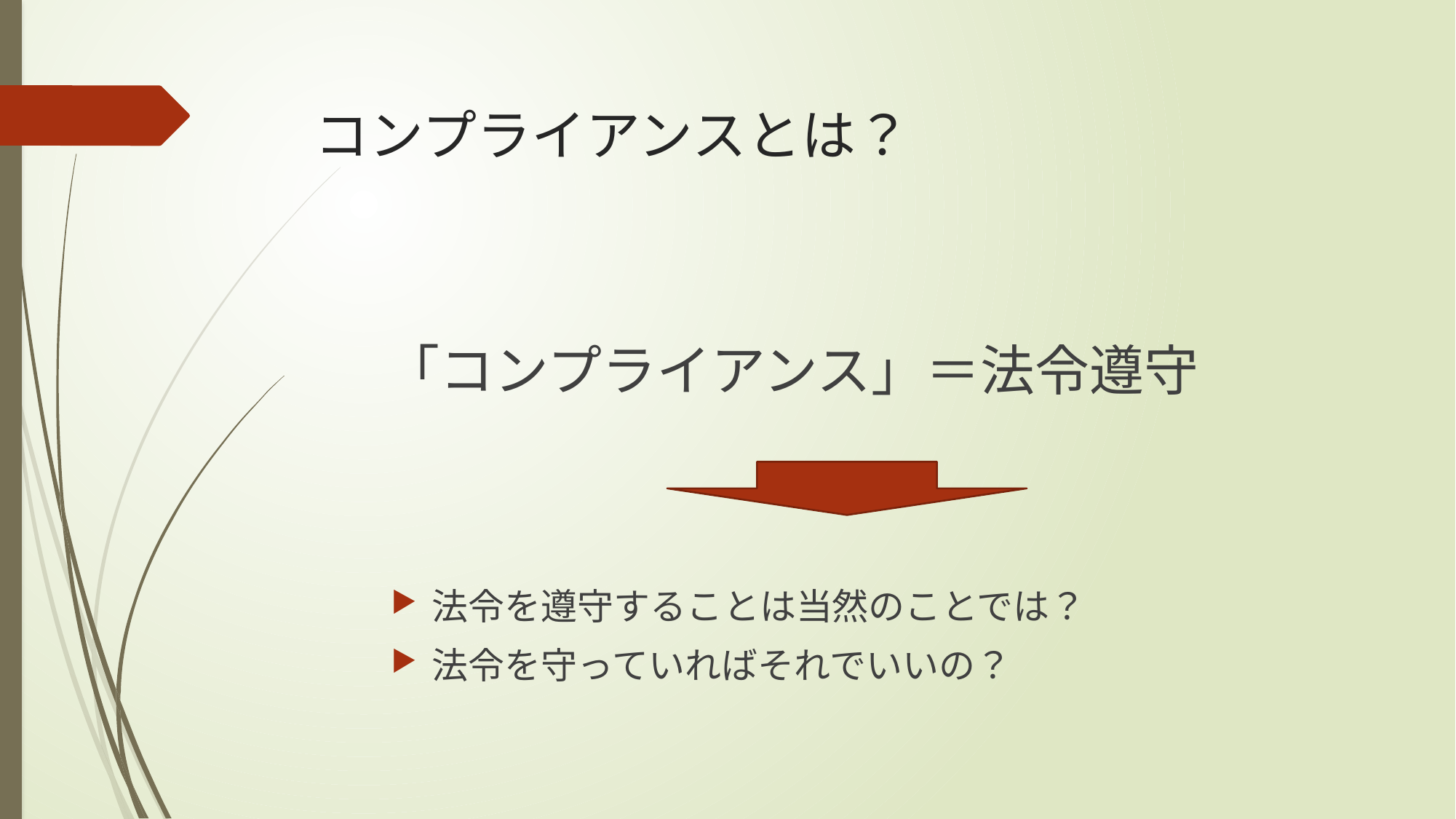

# コンプライアンスとは？
「コンプライアンス」＝法令遵守

法令を遵守することは当然のことでは？
法令を守っていればそれでいいの？